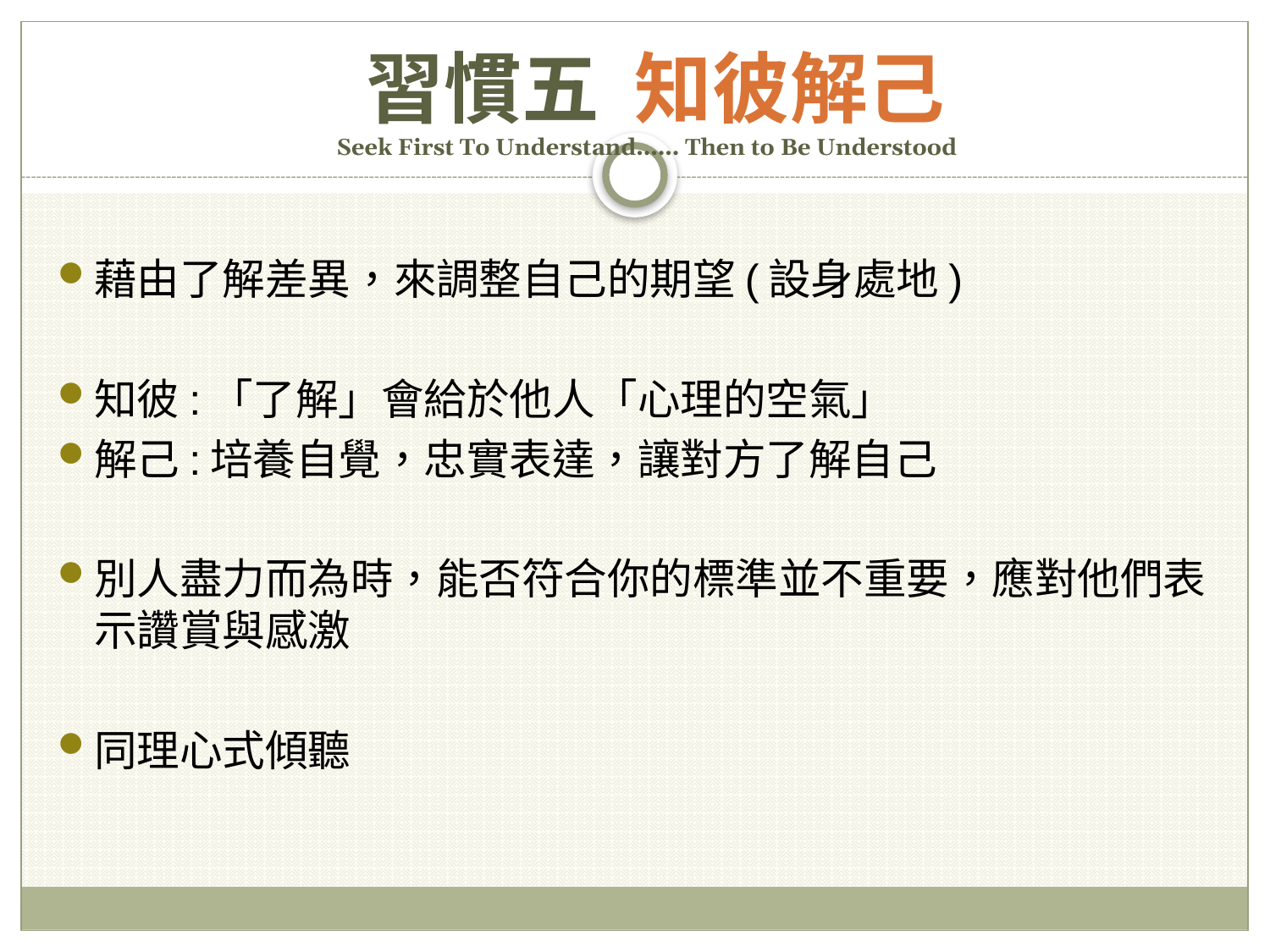

# 習慣五  知彼解己 Seek First To Understand…… Then to Be Understood
藉由了解差異，來調整自己的期望(設身處地)

知彼:「了解」會給於他人「心理的空氣」
解己:培養自覺，忠實表達，讓對方了解自己

別人盡力而為時，能否符合你的標準並不重要，應對他們表示讚賞與感激

同理心式傾聽